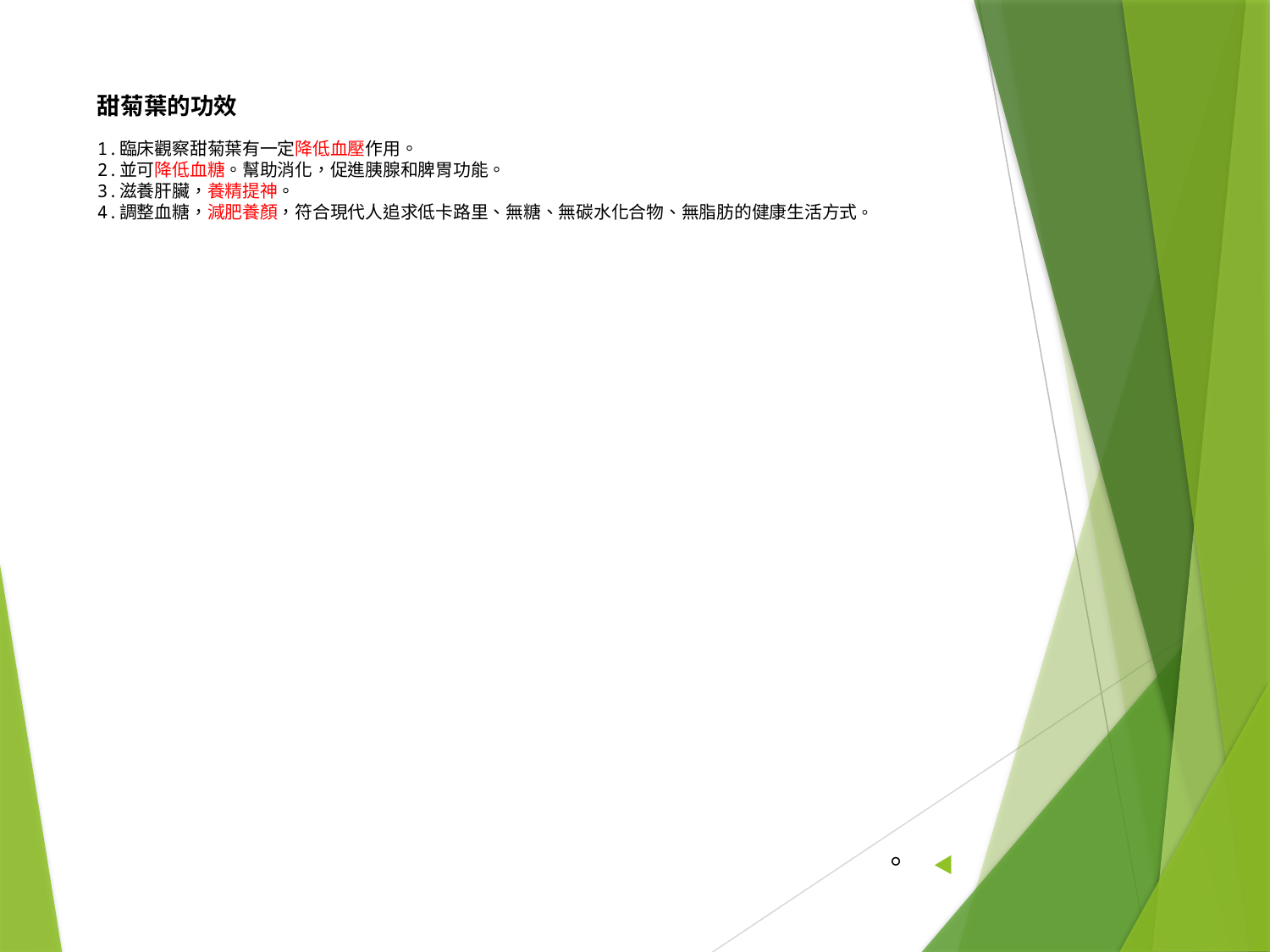

# 甜菊葉的功效 1.臨床觀察甜菊葉有一定降低血壓作用。 2.並可降低血糖。幫助消化，促進胰腺和脾胃功能。 3.滋養肝臟，養精提神。 4.調整血糖，減肥養顏，符合現代人追求低卡路里、無糖、無碳水化合物、無脂肪的健康生活方式。
。